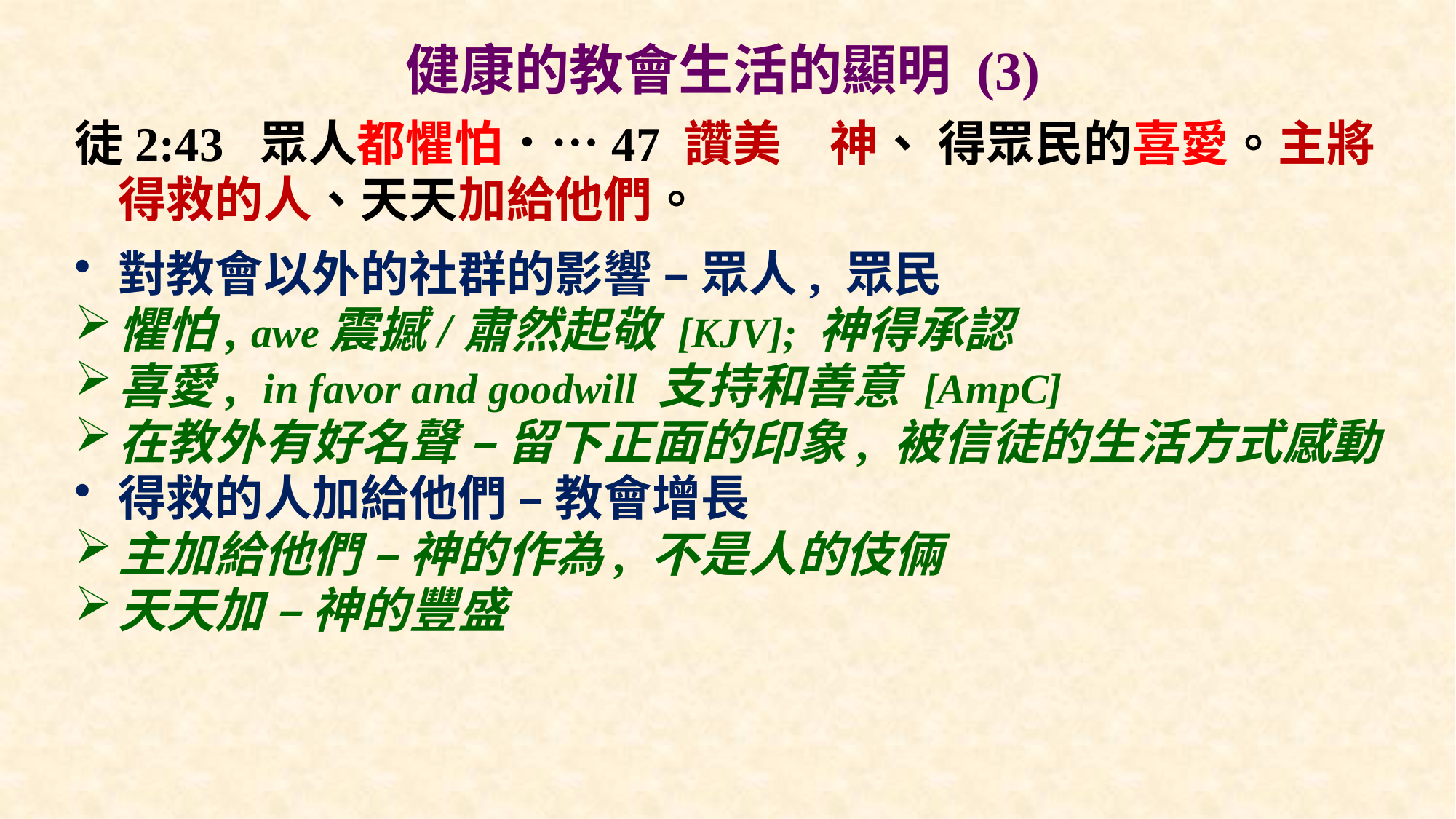

# 健康的教會生活的顯明 (3)
徒2:43  眾人都懼怕．…47 讚美　神、 得眾民的喜愛。主將得救的人、天天加給他們。
對教會以外的社群的影響 – 眾人, 眾民
懼怕, awe震撼/肅然起敬 [KJV]; 神得承認
喜愛,  in favor and goodwill 支持和善意 [AmpC]
在教外有好名聲 – 留下正面的印象, 被信徒的生活方式感動
得救的人加給他們 – 教會增長
主加給他們 – 神的作為, 不是人的伎倆
天天加 – 神的豐盛